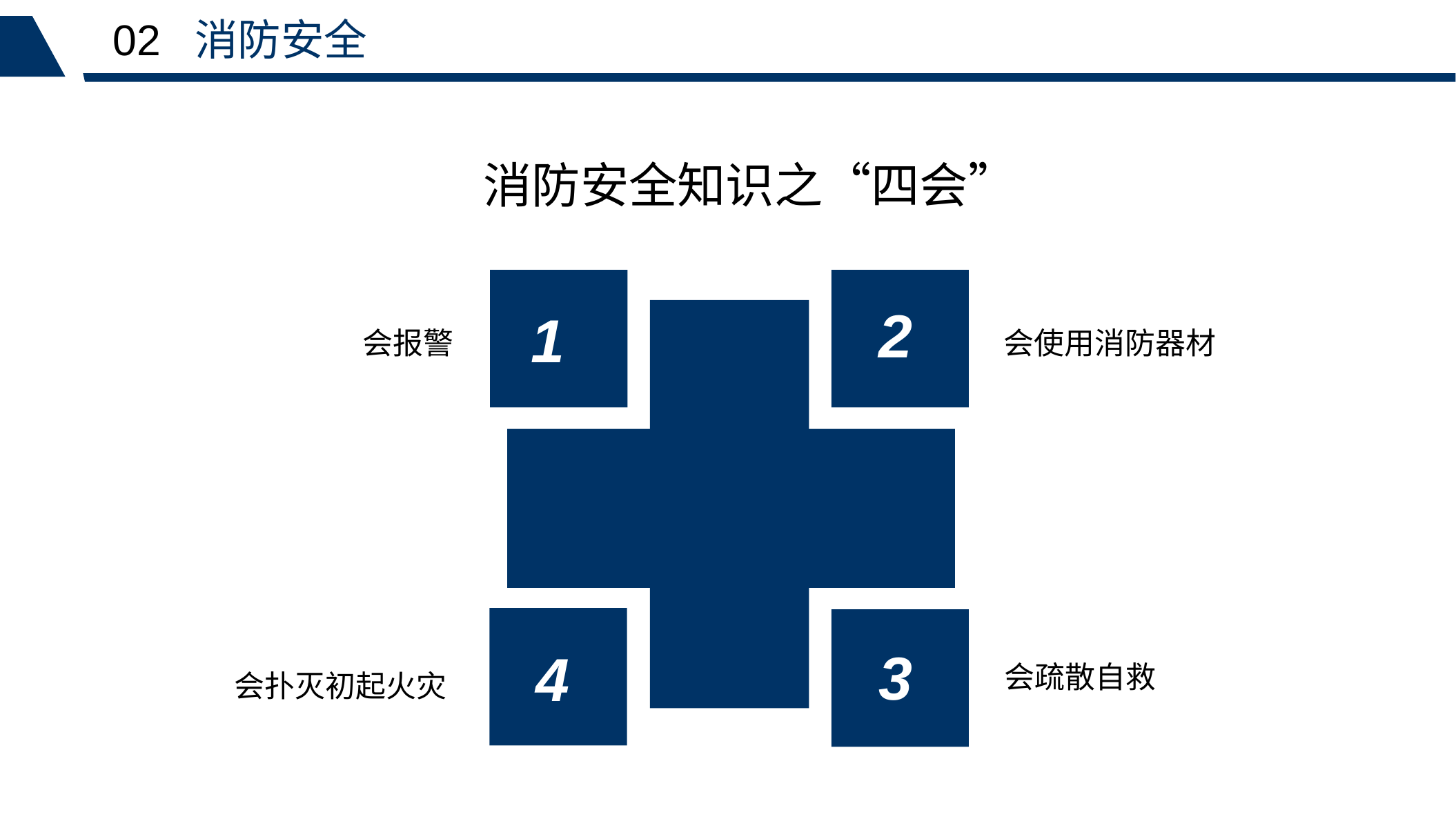

02  消防安全

消防安全知识之“四会”

2
1
会使用消防器材
会报警

3
会疏散自救
4
会扑灭初起火灾